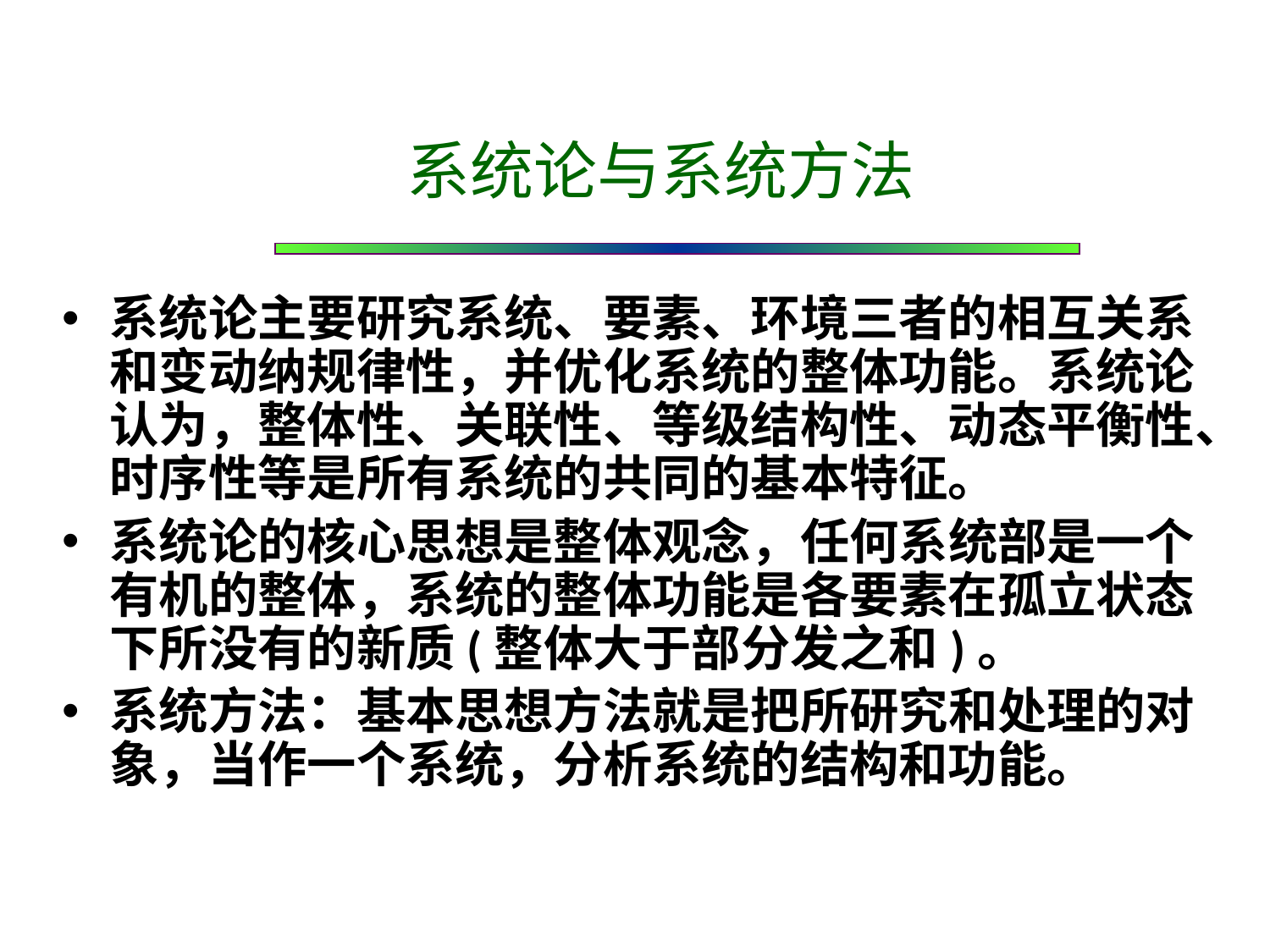

# 系统论与系统方法

系统论主要研究系统、要素、环境三者的相互关系和变动纳规律性，并优化系统的整体功能。系统论认为，整体性、关联性、等级结构性、动态平衡性、时序性等是所有系统的共同的基本特征。
系统论的核心思想是整体观念，任何系统部是一个有机的整体，系统的整体功能是各要素在孤立状态下所没有的新质(整体大于部分发之和)。
系统方法：基本思想方法就是把所研究和处理的对象，当作一个系统，分析系统的结构和功能。